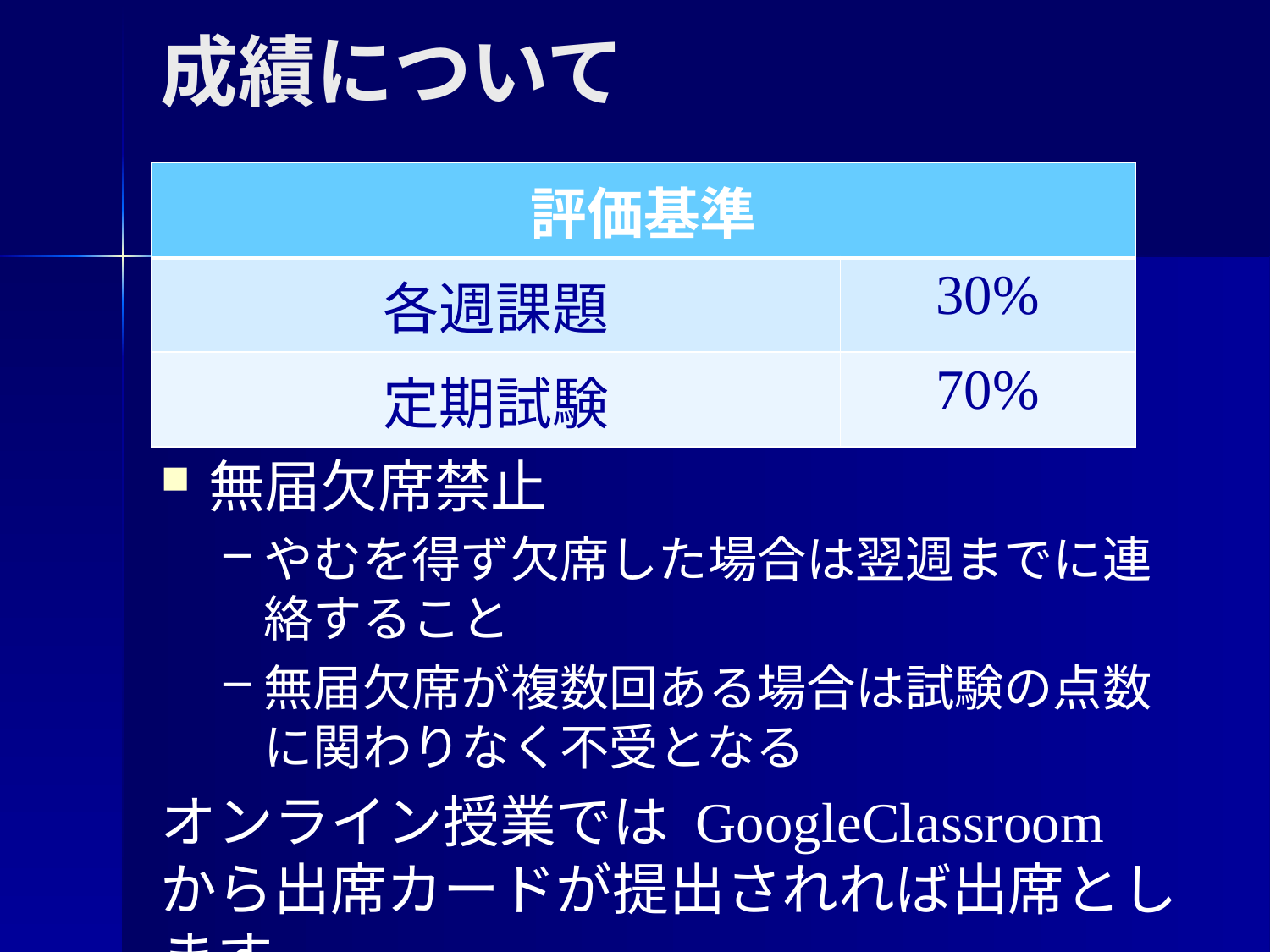

# 成績について
| 評価基準 |  |
| --- | --- |
| 各週課題 | 30% |
| 定期試験 | 70% |
無届欠席禁止
やむを得ず欠席した場合は翌週までに連絡すること
無届欠席が複数回ある場合は試験の点数に関わりなく不受となる
オンライン授業では GoogleClassroom から出席カードが提出されれば出席とします